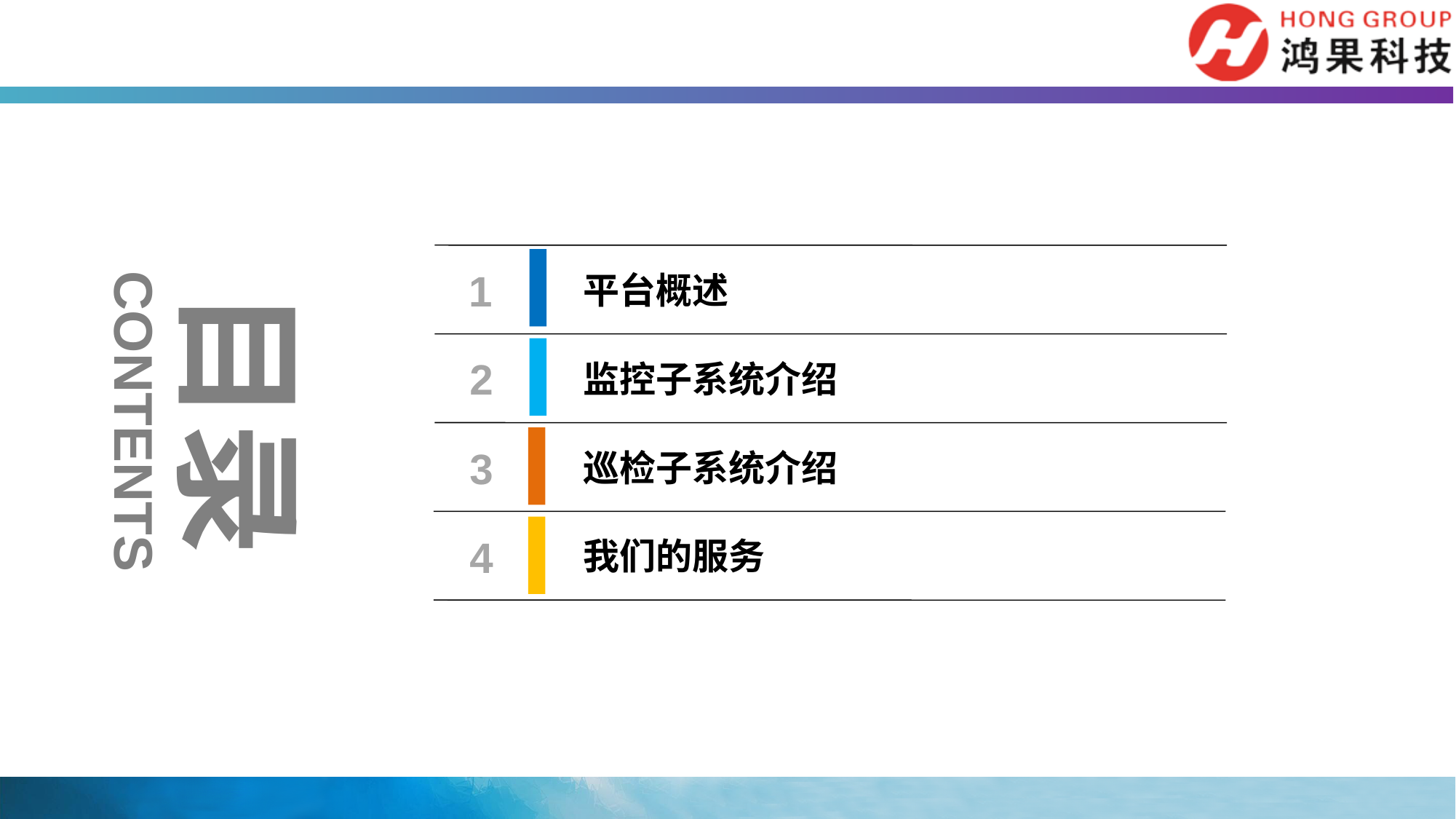

目录
CONTENTS

1
平台概述

2
监控子系统介绍

3
巡检子系统介绍

4
我们的服务